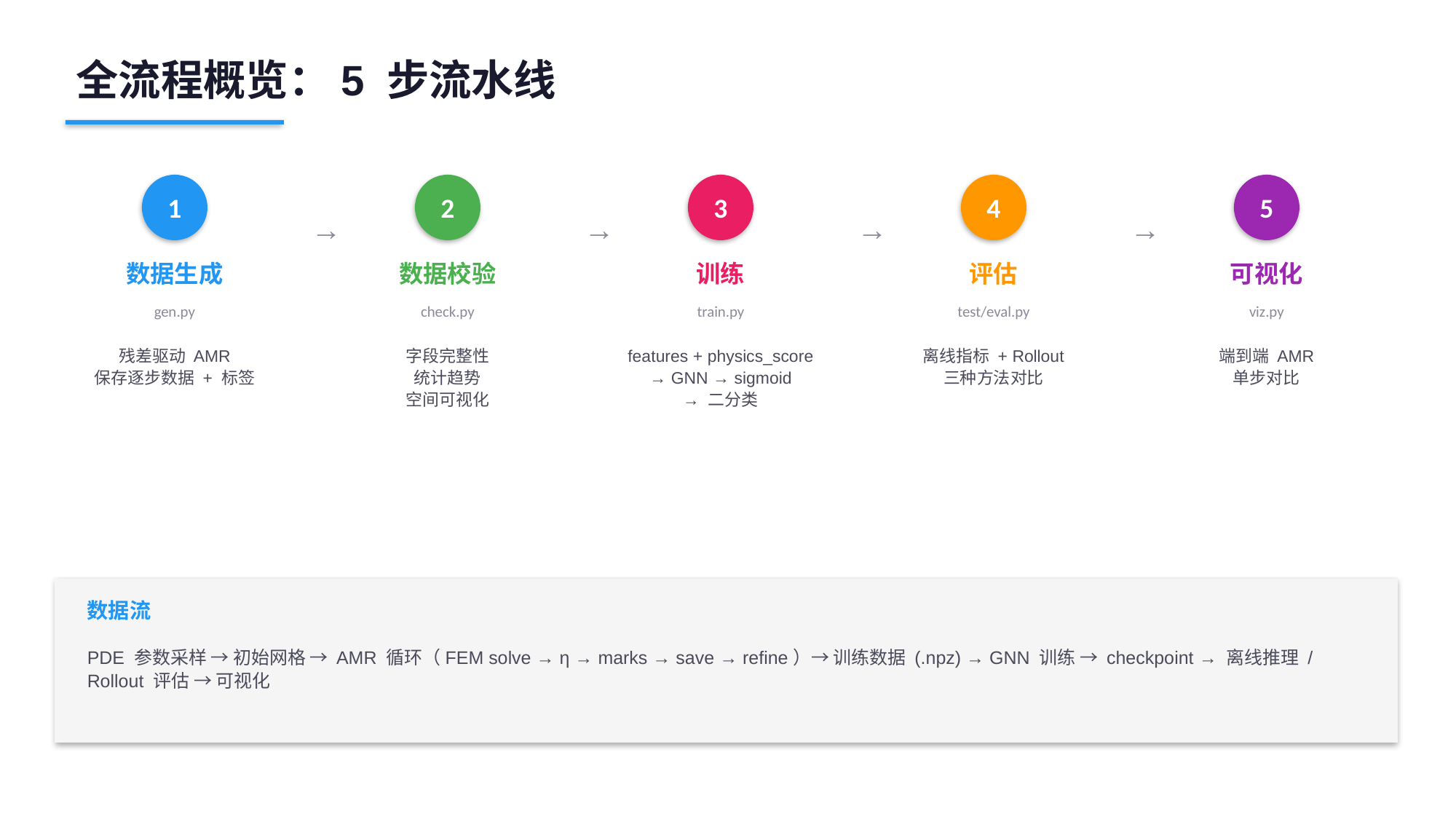

全流程概览：5 步流水线

1
2
3
4
5
→
→
→
→
数据生成
数据校验
训练
评估
可视化
gen.py
check.py
train.py
test/eval.py
viz.py
残差驱动 AMR
保存逐步数据 + 标签
字段完整性
统计趋势
空间可视化
features + physics_score
→ GNN → sigmoid
→ 二分类
离线指标 + Rollout
三种方法对比
端到端 AMR
单步对比

数据流
PDE 参数采样 → 初始网格 → AMR 循环（FEM solve → η → marks → save → refine）→ 训练数据 (.npz) → GNN 训练 → checkpoint → 离线推理 / Rollout 评估 → 可视化